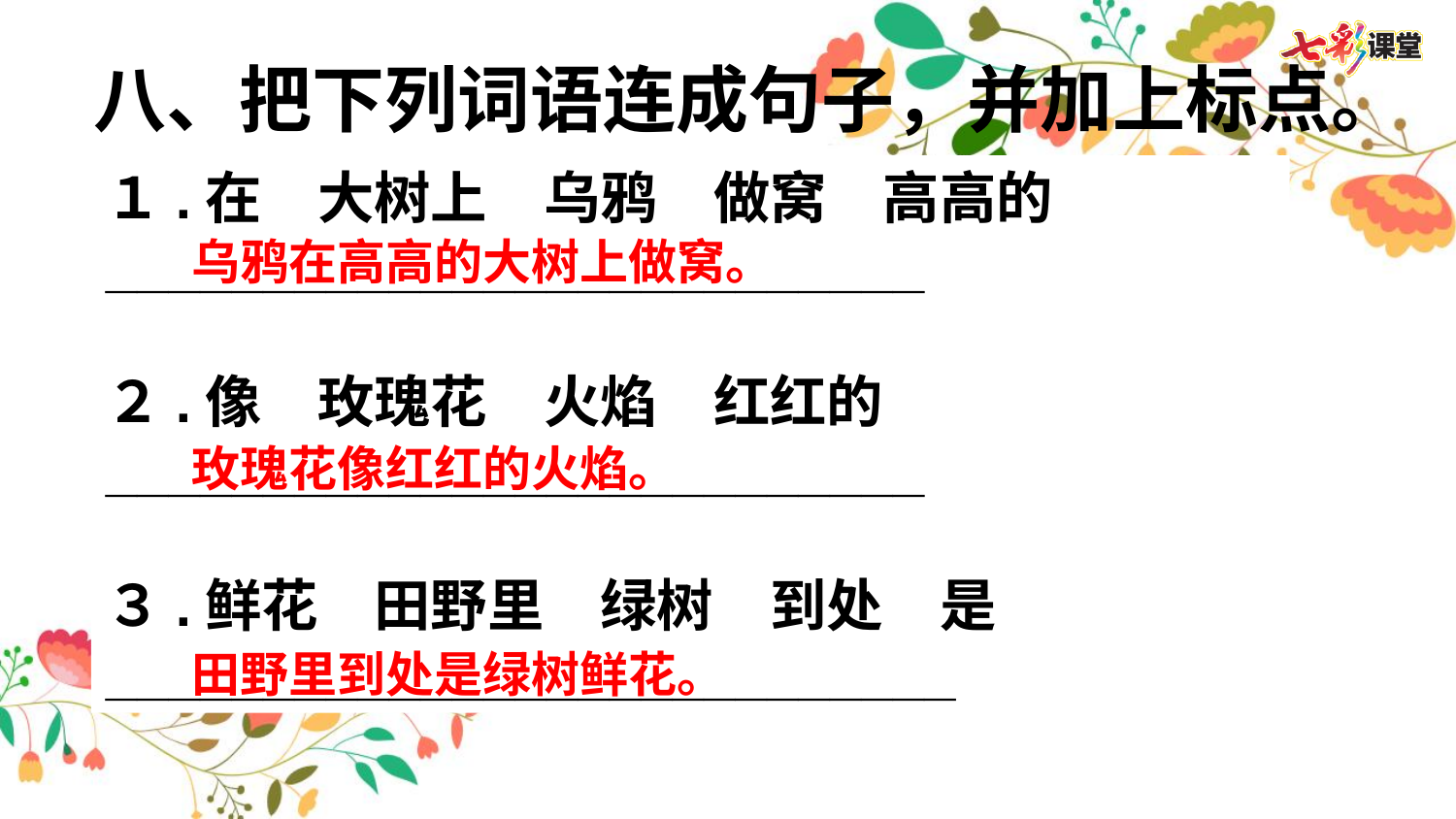

八、把下列词语连成句子，并加上标点。
１.在　大树上　乌鸦　做窝　高高的
__________________________

２.像　玫瑰花　火焰　红红的
__________________________

３.鲜花　田野里　绿树　到处　是
___________________________
乌鸦在高高的大树上做窝。
玫瑰花像红红的火焰。
田野里到处是绿树鲜花。